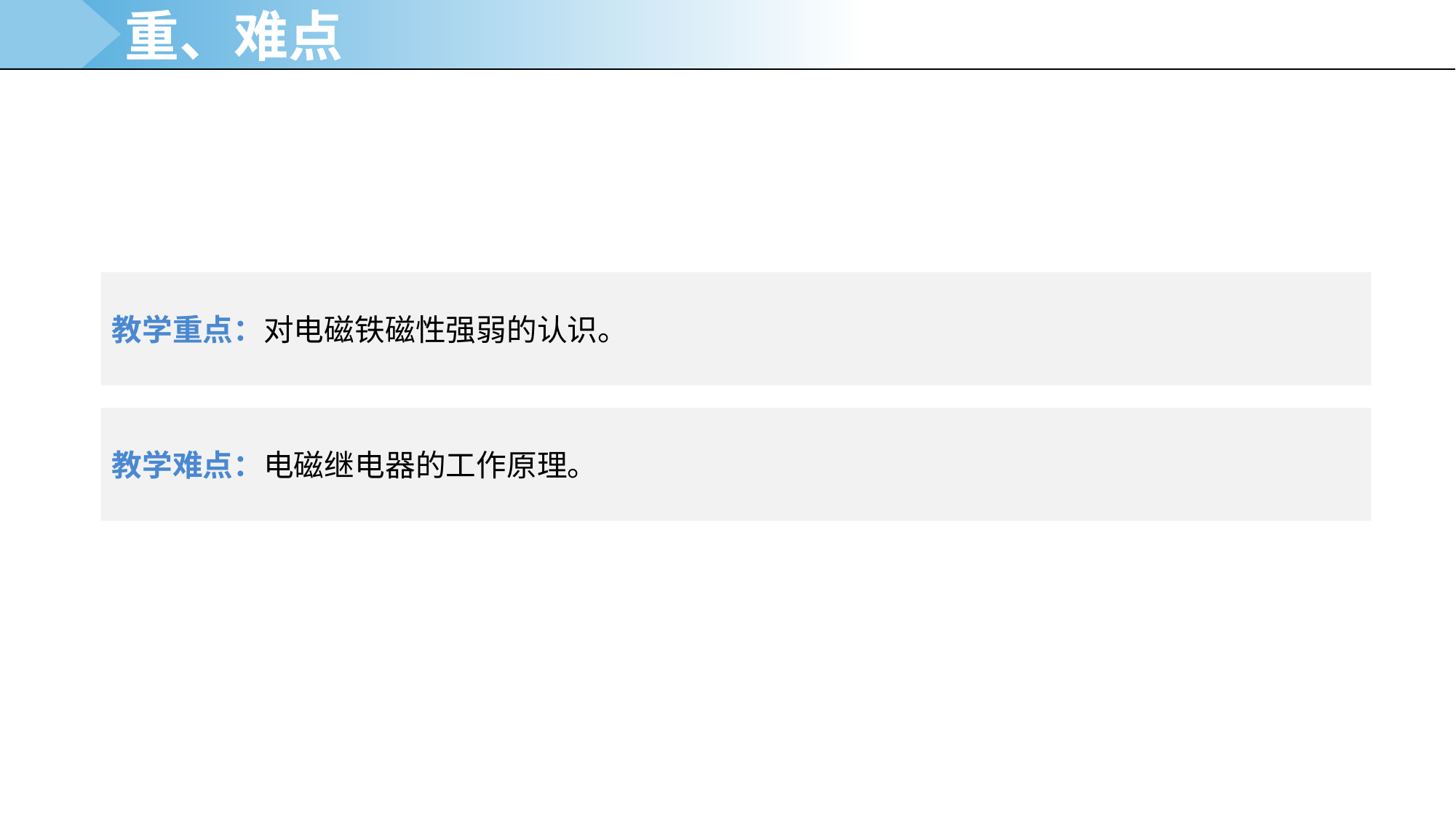

重、难点

教学重点：对电磁铁磁性强弱的认识。
教学难点：电磁继电器的工作原理。